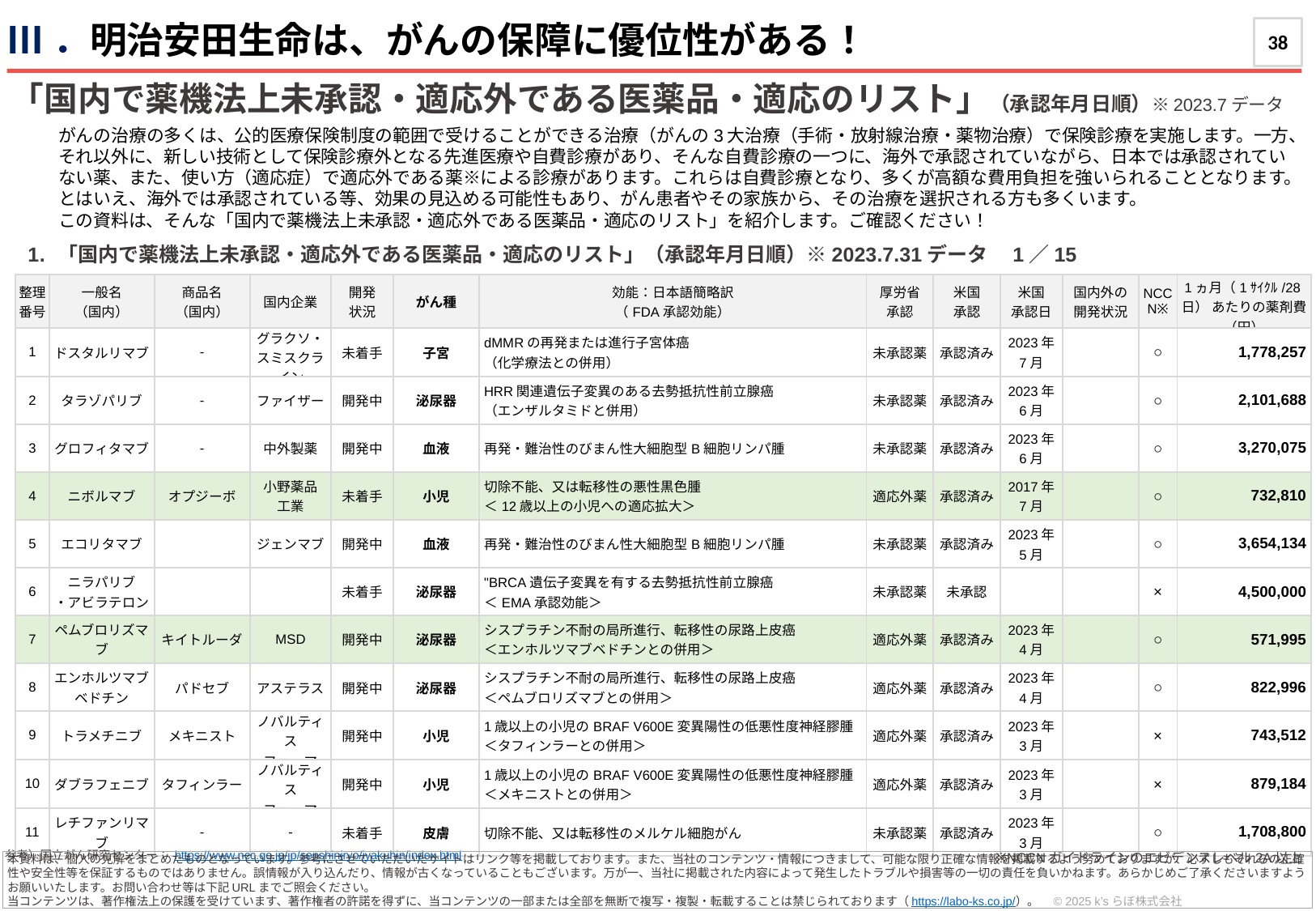

Ⅲ．明治安田生命は、がんの保障に優位性がある！
38
「国内で薬機法上未承認・適応外である医薬品・適応のリスト」（承認年月日順）※2023.7データ
がんの治療の多くは、公的医療保険制度の範囲で受けることができる治療（がんの3大治療（手術・放射線治療・薬物治療）で保険診療を実施します。一方、それ以外に、新しい技術として保険診療外となる先進医療や自費診療があり、そんな自費診療の一つに、海外で承認されていながら、日本では承認されていない薬、また、使い方（適応症）で適応外である薬※による診療があります。これらは自費診療となり、多くが高額な費用負担を強いられることとなります。とはいえ、海外では承認されている等、効果の見込める可能性もあり、がん患者やその家族から、その治療を選択される方も多くいます。
この資料は、そんな「国内で薬機法上未承認・適応外である医薬品・適応のリスト」を紹介します。ご確認ください！
「国内で薬機法上未承認・適応外である医薬品・適応のリスト」（承認年月日順）※2023.7.31データ　1／15
| 整理 番号 | 一般名 （国内） | 商品名 （国内） | 国内企業 | 開発 状況 | がん種 | 効能：日本語簡略訳 （FDA承認効能） | 厚労省 承認 | 米国 承認 | 米国 承認日 | 国内外の 開発状況 | NCCN※ | 1ヵ月（1ｻｲｸﾙ/28日） あたりの薬剤費（円） |
| --- | --- | --- | --- | --- | --- | --- | --- | --- | --- | --- | --- | --- |
| 1 | ドスタルリマブ | - | グラクソ・ スミスクライン | 未着手 | 子宮 | dMMRの再発または進行子宮体癌 （化学療法との併用） | 未承認薬 | 承認済み | 2023年 7月 |  | ○ | 1,778,257 |
| 2 | タラゾパリブ | - | ファイザー | 開発中 | 泌尿器 | HRR関連遺伝子変異のある去勢抵抗性前立腺癌 （エンザルタミドと併用） | 未承認薬 | 承認済み | 2023年 6月 |  | ○ | 2,101,688 |
| 3 | グロフィタマブ | - | 中外製薬 | 開発中 | 血液 | 再発・難治性のびまん性大細胞型B細胞リンパ腫 | 未承認薬 | 承認済み | 2023年 6月 |  | ○ | 3,270,075 |
| 4 | ニボルマブ | オプジーボ | 小野薬品 工業 | 未着手 | 小児 | 切除不能、又は転移性の悪性黒色腫 ＜12歳以上の小児への適応拡大＞ | 適応外薬 | 承認済み | 2017年 7月 |  | ○ | 732,810 |
| 5 | エコリタマブ |  | ジェンマブ | 開発中 | 血液 | 再発・難治性のびまん性大細胞型B細胞リンパ腫 | 未承認薬 | 承認済み | 2023年 5月 |  | ○ | 3,654,134 |
| 6 | ニラパリブ ・アビラテロン |  |  | 未着手 | 泌尿器 | "BRCA遺伝子変異を有する去勢抵抗性前立腺癌 ＜EMA承認効能＞ | 未承認薬 | 未承認 |  |  | × | 4,500,000 |
| 7 | ペムブロリズマブ | キイトルーダ | MSD | 開発中 | 泌尿器 | シスプラチン不耐の局所進行、転移性の尿路上皮癌 ＜エンホルツマブベドチンとの併用＞ | 適応外薬 | 承認済み | 2023年 4月 |  | ○ | 571,995 |
| 8 | エンホルツマブ ベドチン | パドセブ | アステラス | 開発中 | 泌尿器 | シスプラチン不耐の局所進行、転移性の尿路上皮癌 ＜ペムブロリズマブとの併用＞ | 適応外薬 | 承認済み | 2023年 4月 |  | ○ | 822,996 |
| 9 | トラメチニブ | メキニスト | ノバルティス ファーマ | 開発中 | 小児 | 1歳以上の小児のBRAF V600E変異陽性の低悪性度神経膠腫 ＜タフィンラーとの併用＞ | 適応外薬 | 承認済み | 2023年 3月 |  | × | 743,512 |
| 10 | ダブラフェニブ | タフィンラー | ノバルティス ファーマ | 開発中 | 小児 | 1歳以上の小児のBRAF V600E変異陽性の低悪性度神経膠腫 ＜メキニストとの併用＞ | 適応外薬 | 承認済み | 2023年 3月 |  | × | 879,184 |
| 11 | レチファンリマブ | - | - | 未着手 | 皮膚 | 切除不能、又は転移性のメルケル細胞がん | 未承認薬 | 承認済み | 2023年 3月 |  | ○ | 1,708,800 |
参考）国立がん研究センター： https://www.ncc.go.jp/jp/senshiniryo/iyakuhin/index.html

※NCCNガイドラインのエビデンスレベル2A以上
本資料は、個人の見解をまとめたものとなっています。参考にさせていただいたサイトはリンク等を掲載しております。また、当社のコンテンツ・情報につきまして、可能な限り正確な情報を掲載するよう努めておりますが、必ずしもそれらの正確性や安全性等を保証するものではありません。誤情報が入り込んだり、情報が古くなっていることもございます。万が一、当社に掲載された内容によって発生したトラブルや損害等の一切の責任を負いかねます。あらかじめご了承くださいますようお願いいたします。お問い合わせ等は下記URLまでご照会ください。
当コンテンツは、著作権法上の保護を受けています、著作権者の許諾を得ずに、当コンテンツの一部または全部を無断で複写・複製・転載することは禁じられております（https://labo-ks.co.jp/）。　© 2025 k’sらぼ株式会社